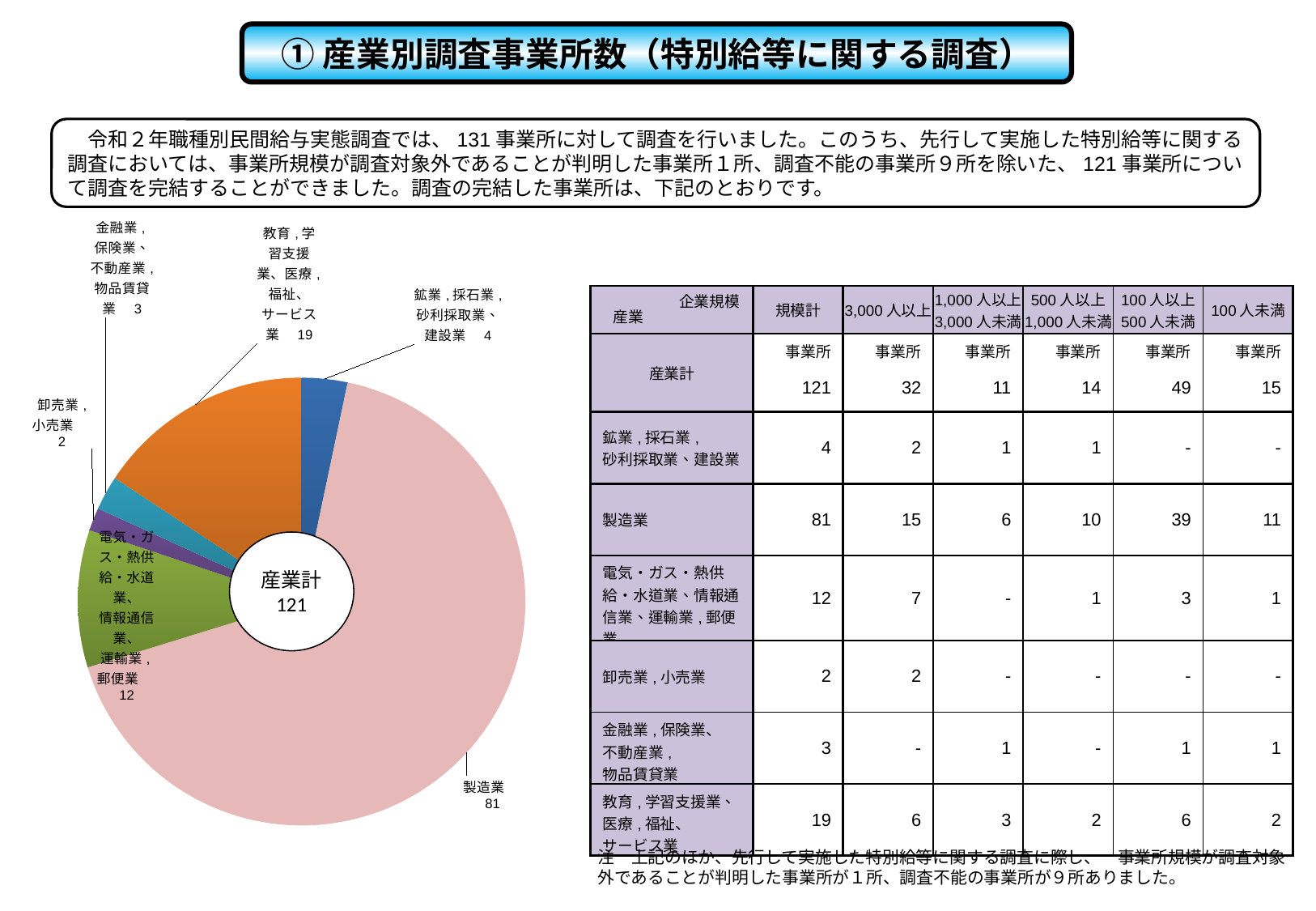

①産業別調査事業所数（特別給等に関する調査）
　令和２年職種別民間給与実態調査では、131事業所に対して調査を行いました。このうち、先行して実施した特別給等に関する調査においては、事業所規模が調査対象外であることが判明した事業所１所、調査不能の事業所９所を除いた、121事業所について調査を完結することができました。調査の完結した事業所は、下記のとおりです。

### Chart

| Category | 列1 |
|---|---|
| 鉱業,採石業,砂利採取業、建設業 | 4.0 |
| 製造業 | 81.0 |
| 電気・ガス・熱供給・水道業、情報通信業、運輸業,郵便業 | 12.0 |
| 卸売業,小売業 | 2.0 |
| 金融業,保険業、不動産業,物品賃貸業 | 3.0 |
| 教育,学習支援業、医療,福祉、サービス業 | 19.0 |
|  | 規模計 | 3,000人以上 | 1,000人以上 3,000人未満 | 500人以上 1,000人未満 | 100人以上 500人未満 | 100人未満 |
| --- | --- | --- | --- | --- | --- | --- |
| 産業計 | 事業所 | 事業所 | 事業所 | 事業所 | 事業所 | 事業所 |
|  | 121 | 32 | 11 | 14 | 49 | 15 |
| 鉱業,採石業, 砂利採取業、建設業 | 4 | 2 | 1 | 1 | - | - |
| 製造業 | 81 | 15 | 6 | 10 | 39 | 11 |
| 電気・ガス・熱供給・水道業、情報通信業、運輸業,郵便業 | 12 | 7 | - | 1 | 3 | 1 |
| 卸売業,小売業 | 2 | 2 | - | - | - | - |
| 金融業,保険業、 不動産業, 物品賃貸業 | 3 | - | 1 | - | 1 | 1 |
| 教育,学習支援業、 医療,福祉、 サービス業 | 19 | 6 | 3 | 2 | 6 | 2 |
企業規模
産業
産業計
121
注　上記のほか、先行して実施した特別給等に関する調査に際し、　事業所規模が調査対象外であることが判明した事業所が１所、調査不能の事業所が９所ありました。